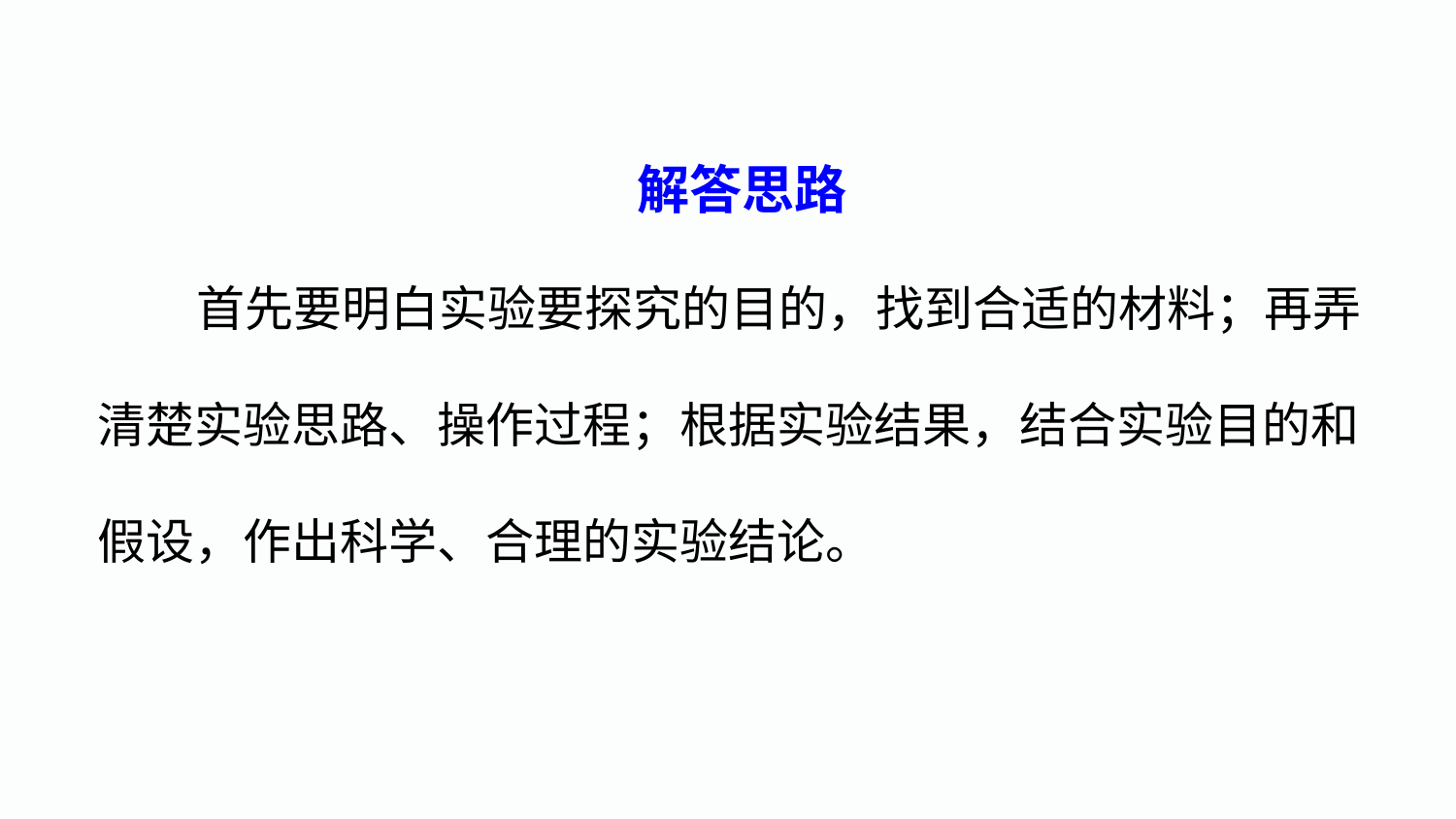

解答思路
        首先要明白实验要探究的目的，找到合适的材料；再弄清楚实验思路、操作过程；根据实验结果，结合实验目的和假设，作出科学、合理的实验结论。